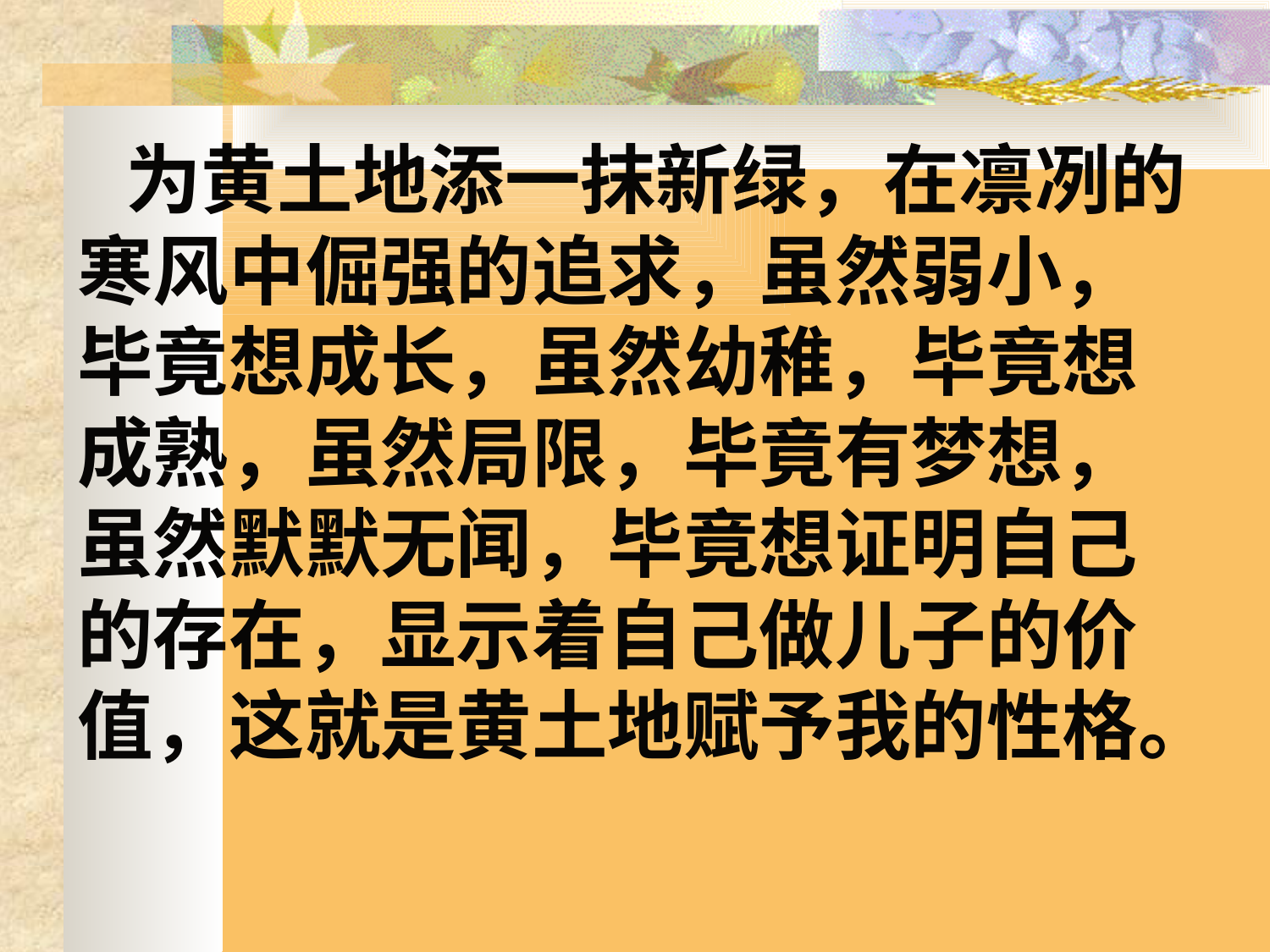

为黄土地添一抹新绿，在凛冽的寒风中倔强的追求，虽然弱小，毕竟想成长，虽然幼稚，毕竟想成熟，虽然局限，毕竟有梦想，虽然默默无闻，毕竟想证明自己的存在，显示着自己做儿子的价值，这就是黄土地赋予我的性格。